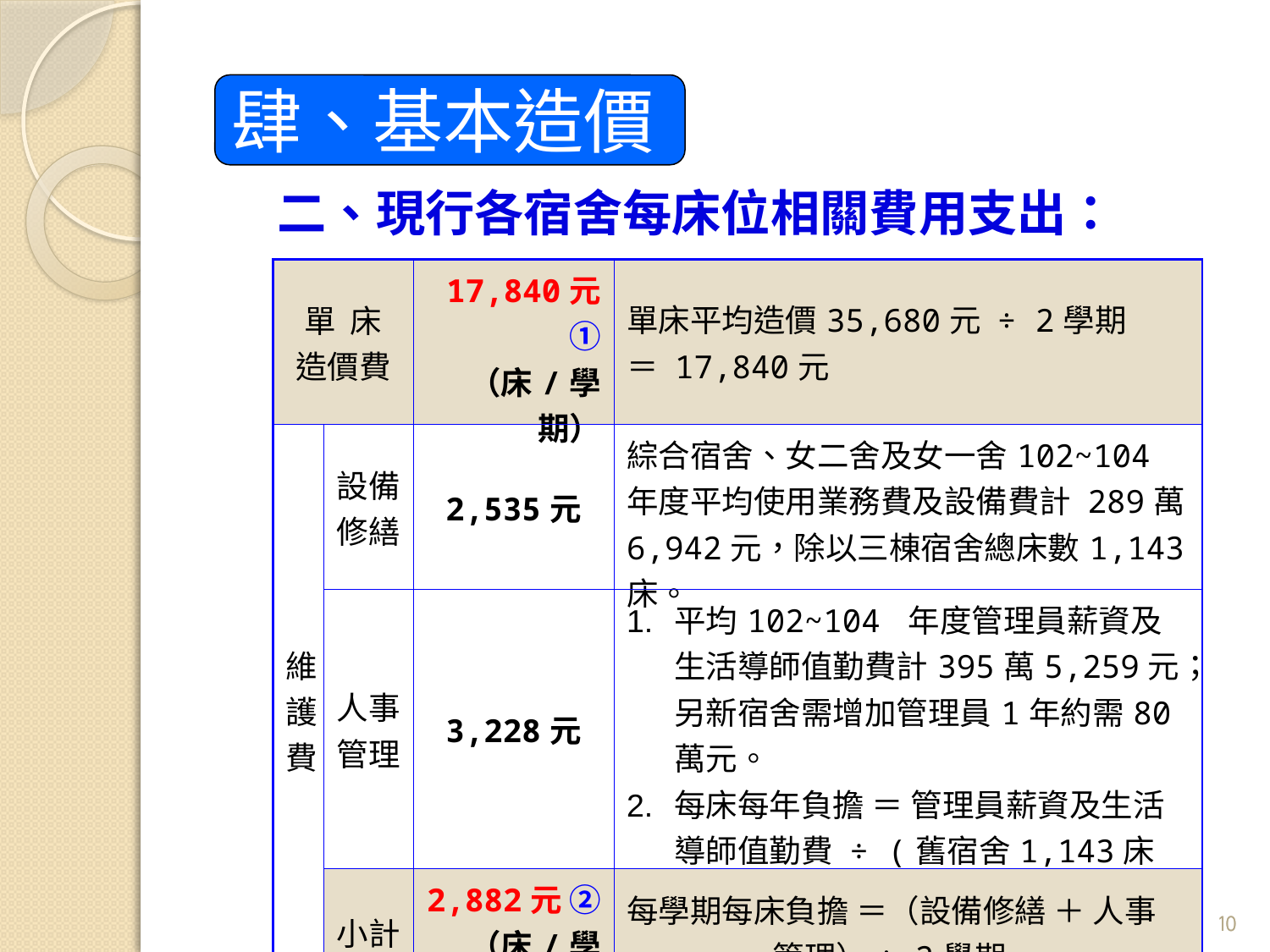

肆、基本造價
二、現行各宿舍每床位相關費用支出：
| 單 床 造價費 |  | 17,840元 ① （床/學期） | 單床平均造價35,680元 ÷ 2學期 ＝ 17,840元 |
| --- | --- | --- | --- |
| 維 護 費 | 設備 修繕 | 2,535元 | 綜合宿舍、女二舍及女一舍102~104年度平均使用業務費及設備費計 289萬6,942元，除以三棟宿舍總床數1,143床。 |
|  | 人事 管理 | 3,228元 | 平均102~104 年度管理員薪資及生活導師值勤費計395萬5,259元；另新宿舍需增加管理員1年約需80萬元。 每床每年負擔 ＝ 管理員薪資及生活導師值勤費 ÷ (舊宿舍1,143床 ＋ 新宿舍330床) |
|  | 小計 | 2,882元 ② （床/學期） | 每學期每床負擔 ＝（設備修繕 ＋ 人事 管理）÷ 2學期 |
10
10